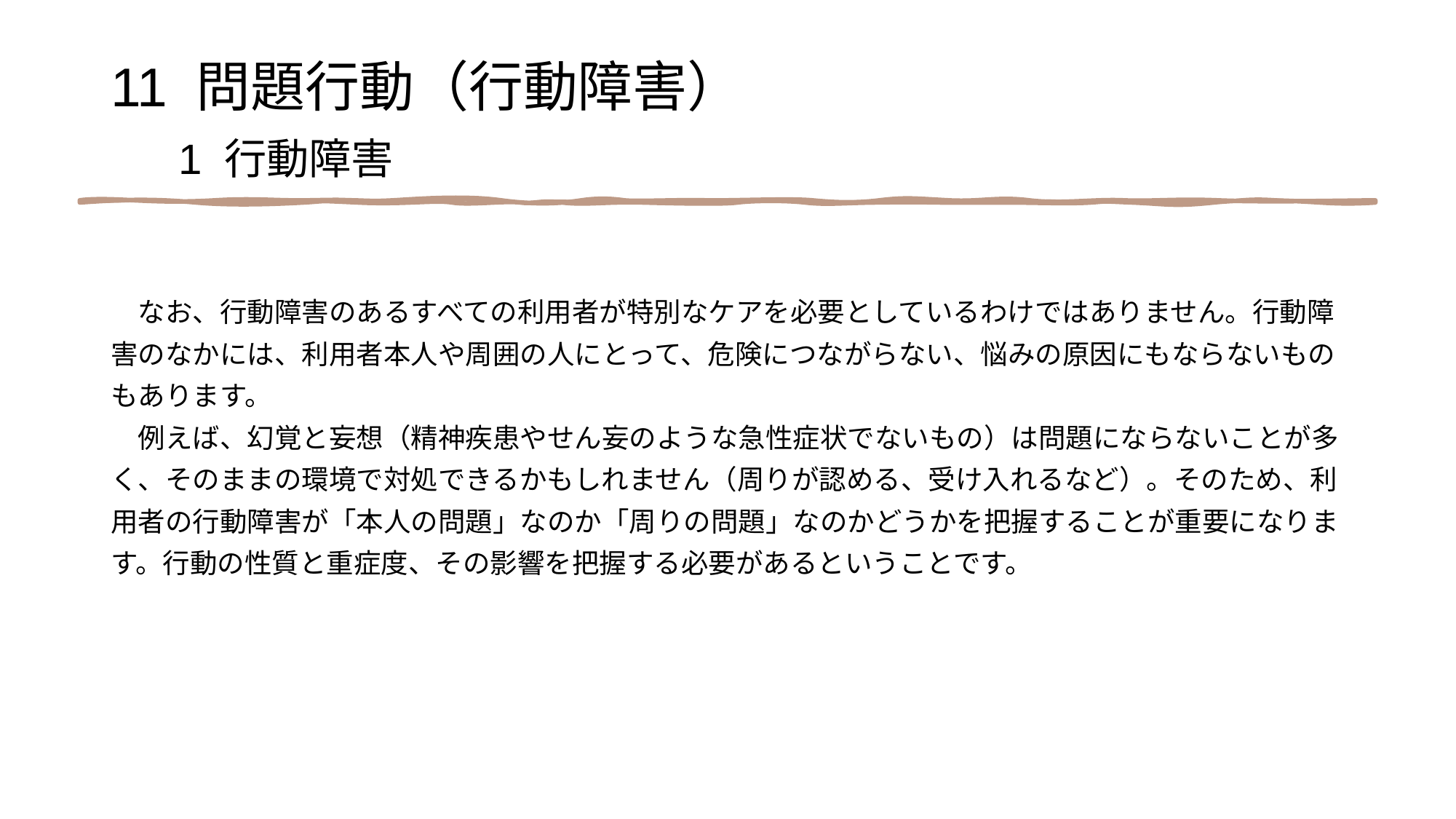

11 問題行動（行動障害）
　1 行動障害

　なお、行動障害のあるすべての利用者が特別なケアを必要としているわけではありません。行動障
害のなかには、利用者本人や周囲の人にとって、危険につながらない、悩みの原因にもならないもの
もあります。
　例えば、幻覚と妄想（精神疾患やせん妄のような急性症状でないもの）は問題にならないことが多
く、そのままの環境で対処できるかもしれません（周りが認める、受け入れるなど）。そのため、利
用者の行動障害が「本人の問題」なのか「周りの問題」なのかどうかを把握することが重要になりま
す。行動の性質と重症度、その影響を把握する必要があるということです。